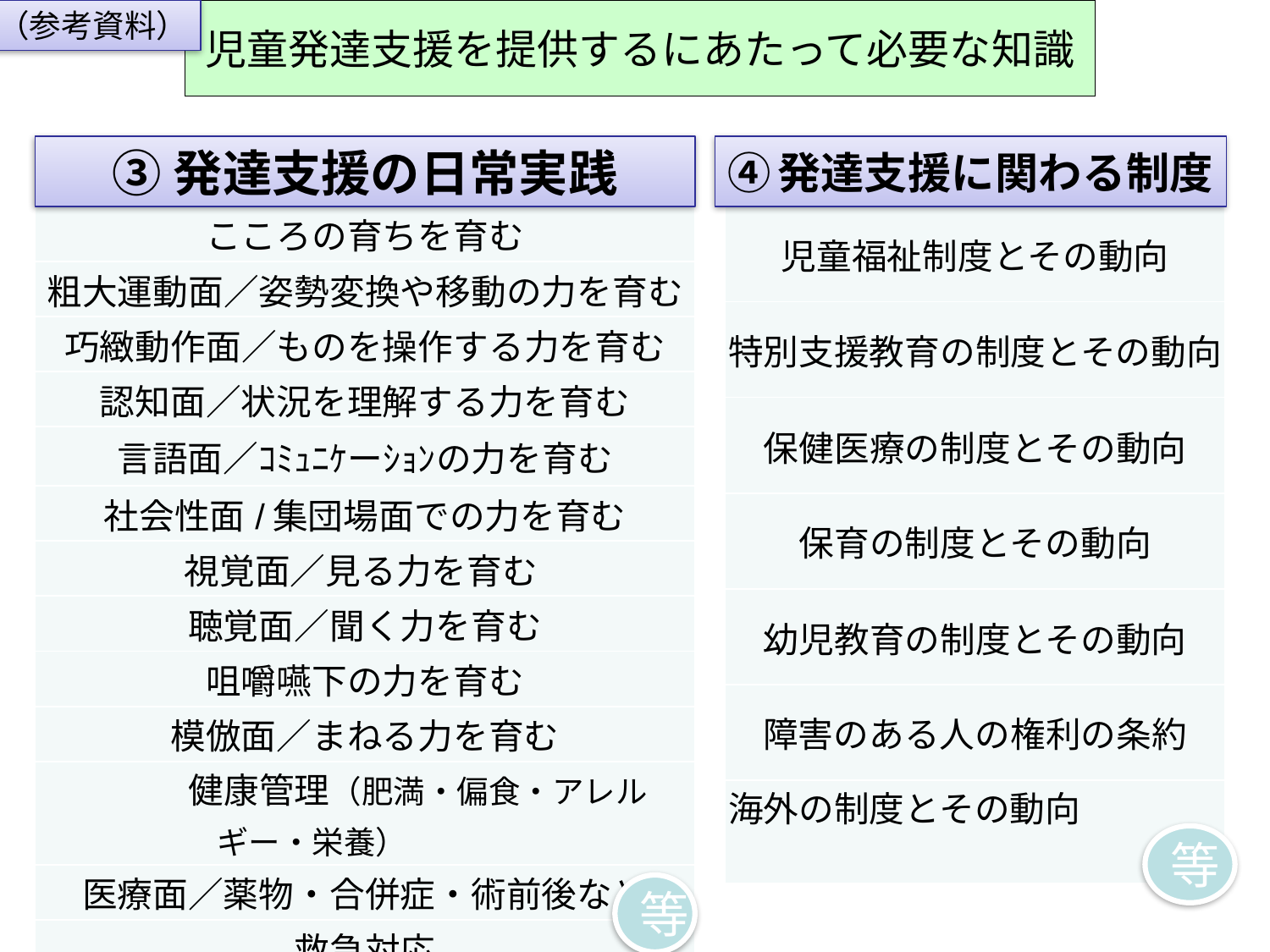

（参考資料）
# 児童発達支援を提供するにあたって必要な知識
③発達支援の日常実践
④発達支援に関わる制度
| こころの育ちを育む |
| --- |
| 粗大運動面／姿勢変換や移動の力を育む |
| 巧緻動作面／ものを操作する力を育む |
| 認知面／状況を理解する力を育む |
| 言語面／ｺﾐｭﾆｹーｼｮﾝの力を育む |
| 社会性面/集団場面での力を育む |
| 視覚面／見る力を育む |
| 聴覚面／聞く力を育む |
| 咀嚼嚥下の力を育む |
| 模倣面／まねる力を育む |
| 健康管理（肥満・偏食・アレルギー・栄養） |
| 医療面／薬物・合併症・術前後など |
| 救急対応 |
| 児童福祉制度とその動向 |
| --- |
| 特別支援教育の制度とその動向 |
| 保健医療の制度とその動向 |
| 保育の制度とその動向 |
| 幼児教育の制度とその動向 |
| 障害のある人の権利の条約 |
| 海外の制度とその動向 |
等
等
77